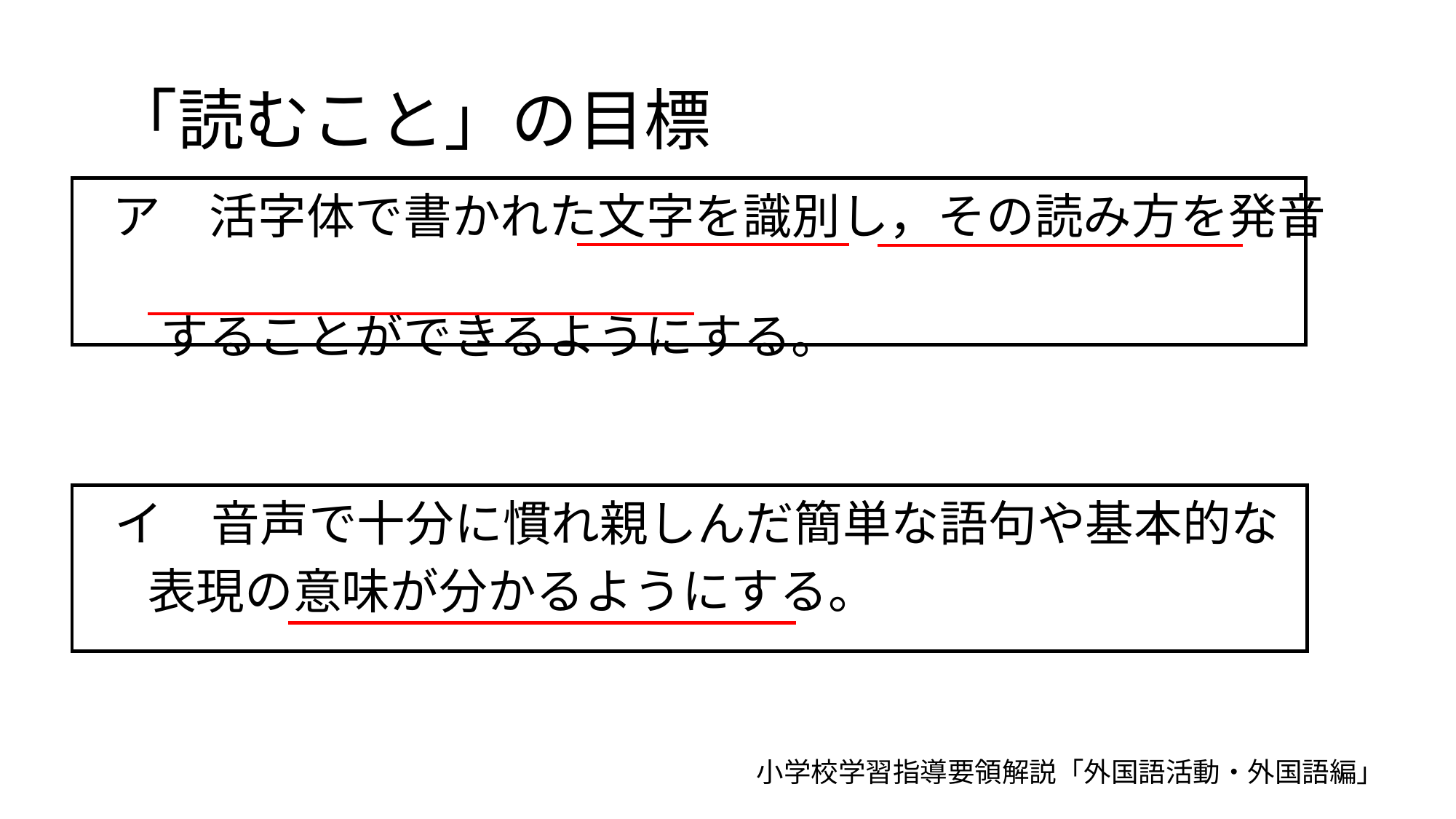

# 「読むこと」の目標

ア　活字体で書かれた文字を識別し，その読み方を発音
　することができるようにする。

イ　音声で十分に慣れ親しんだ簡単な語句や基本的な
  表現の意味が分かるようにする。
小学校学習指導要領解説「外国語活動・外国語編」